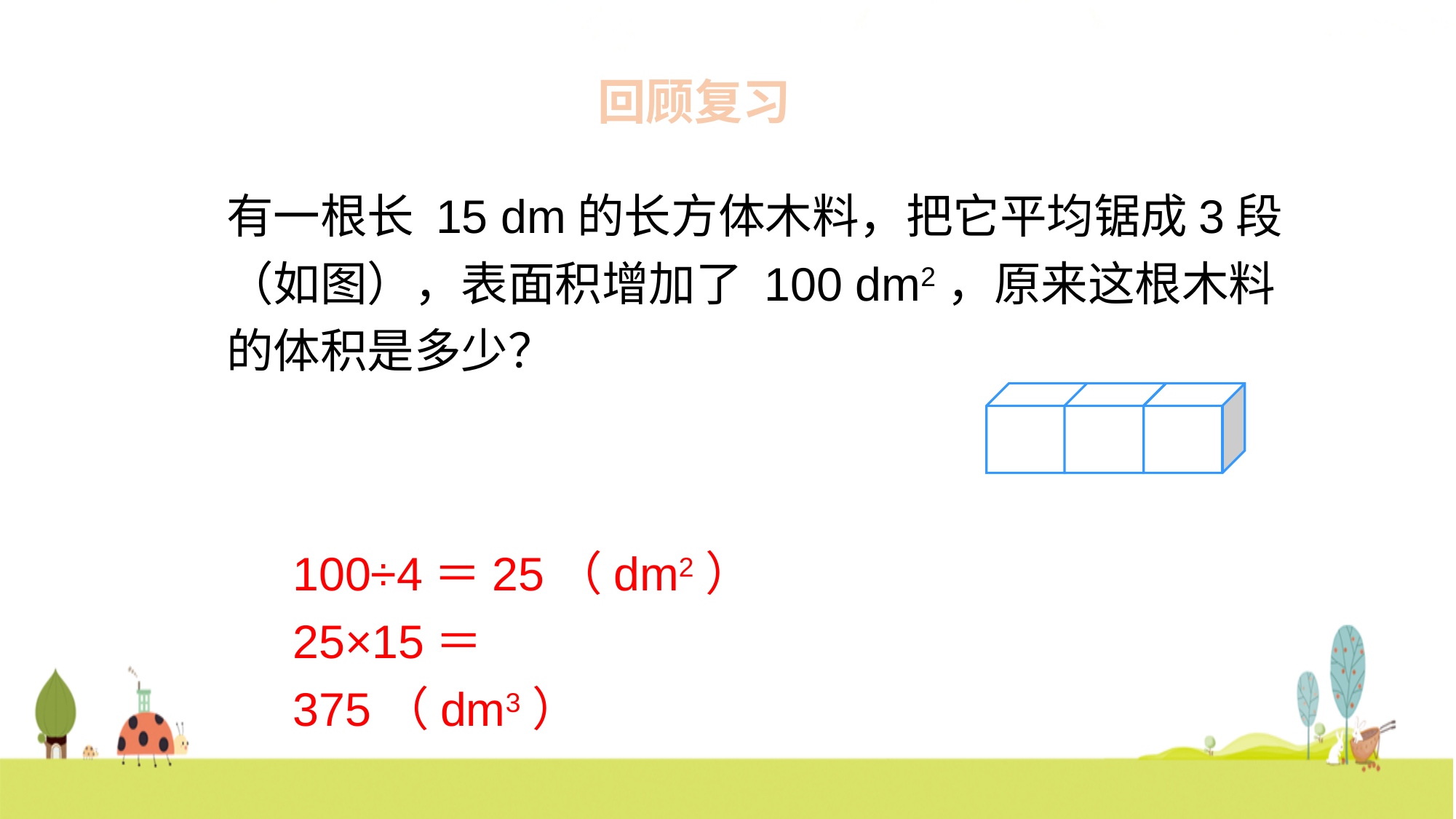

回顾复习
有一根长 15 dm的长方体木料，把它平均锯成3段（如图），表面积增加了 100 dm2，原来这根木料的体积是多少？

100÷4＝25（dm2）
25×15＝375（dm3）